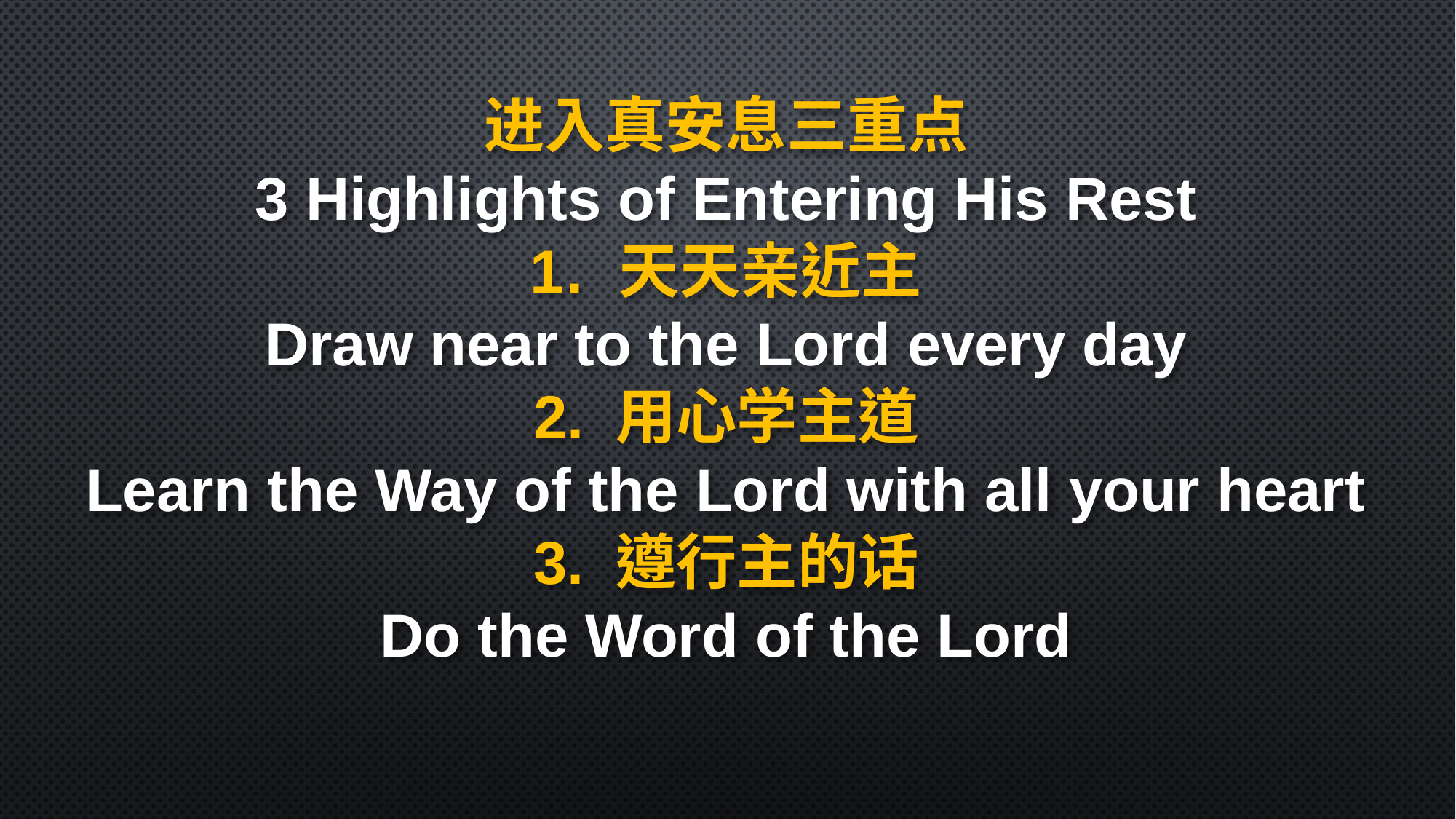

进入真安息三重点
3 Highlights of Entering His Rest
天天亲近主
Draw near to the Lord every day
2. 用心学主道
Learn the Way of the Lord with all your heart
3. 遵行主的话
Do the Word of the Lord